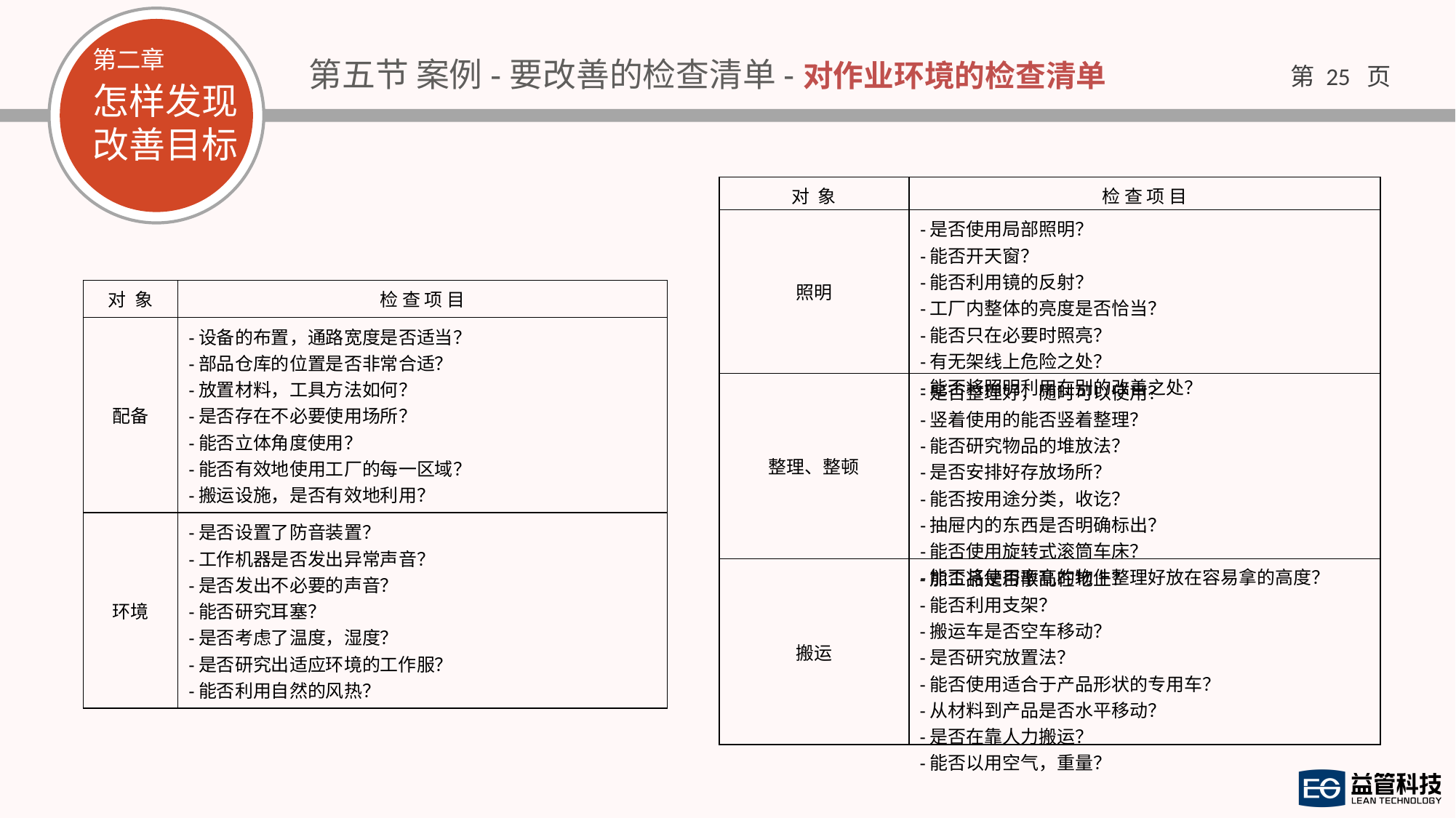

第五节 案例-要改善的检查清单-对作业环境的检查清单

| 对 象 | 检 查 项 目 |
| --- | --- |
| 照明 | -是否使用局部照明？ -能否开天窗？ -能否利用镜的反射？ -工厂内整体的亮度是否恰当？ -能否只在必要时照亮？ -有无架线上危险之处？ -能否将照明利用在别的改善之处？ |
| 整理、整顿 | -是否整理好，随时可以使用？ -竖着使用的能否竖着整理？ -能否研究物品的堆放法？ -是否安排好存放场所？ -能否按用途分类，收讫？ -抽屉内的东西是否明确标出？ -能否使用旋转式滚筒车床？ -能否将使用率高的物件整理好放在容易拿的高度？ |
| 搬运 | -加工品是否散乱在地上？ -能否利用支架？ -搬运车是否空车移动？ -是否研究放置法？ -能否使用适合于产品形状的专用车？ -从材料到产品是否水平移动？ -是否在靠人力搬运？ -能否以用空气，重量？ |
| 对 象 | 检 查 项 目 |
| --- | --- |
| 配备 | -设备的布置，通路宽度是否适当？ -部品仓库的位置是否非常合适？ -放置材料，工具方法如何？ -是否存在不必要使用场所？ -能否立体角度使用？ -能否有效地使用工厂的每一区域？ -搬运设施，是否有效地利用？ |
| 环境 | -是否设置了防音装置？ -工作机器是否发出异常声音？ -是否发出不必要的声音？ -能否研究耳塞？ -是否考虑了温度，湿度？ -是否研究出适应环境的工作服？ -能否利用自然的风热？ |